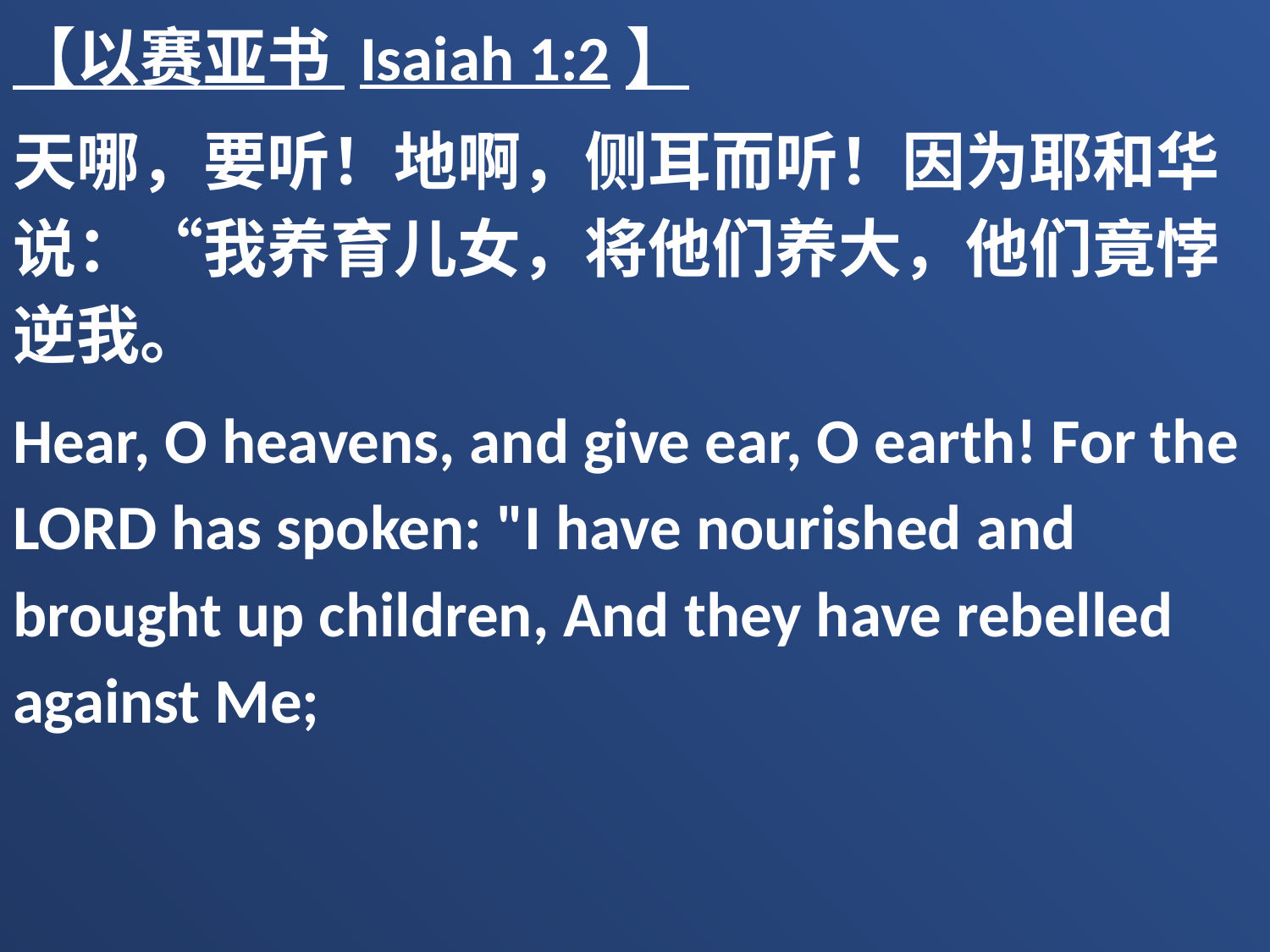

【以赛亚书 Isaiah 1:2】
天哪，要听！地啊，侧耳而听！因为耶和华说：“我养育儿女，将他们养大，他们竟悖逆我。
Hear, O heavens, and give ear, O earth! For the LORD has spoken: "I have nourished and brought up children, And they have rebelled against Me;